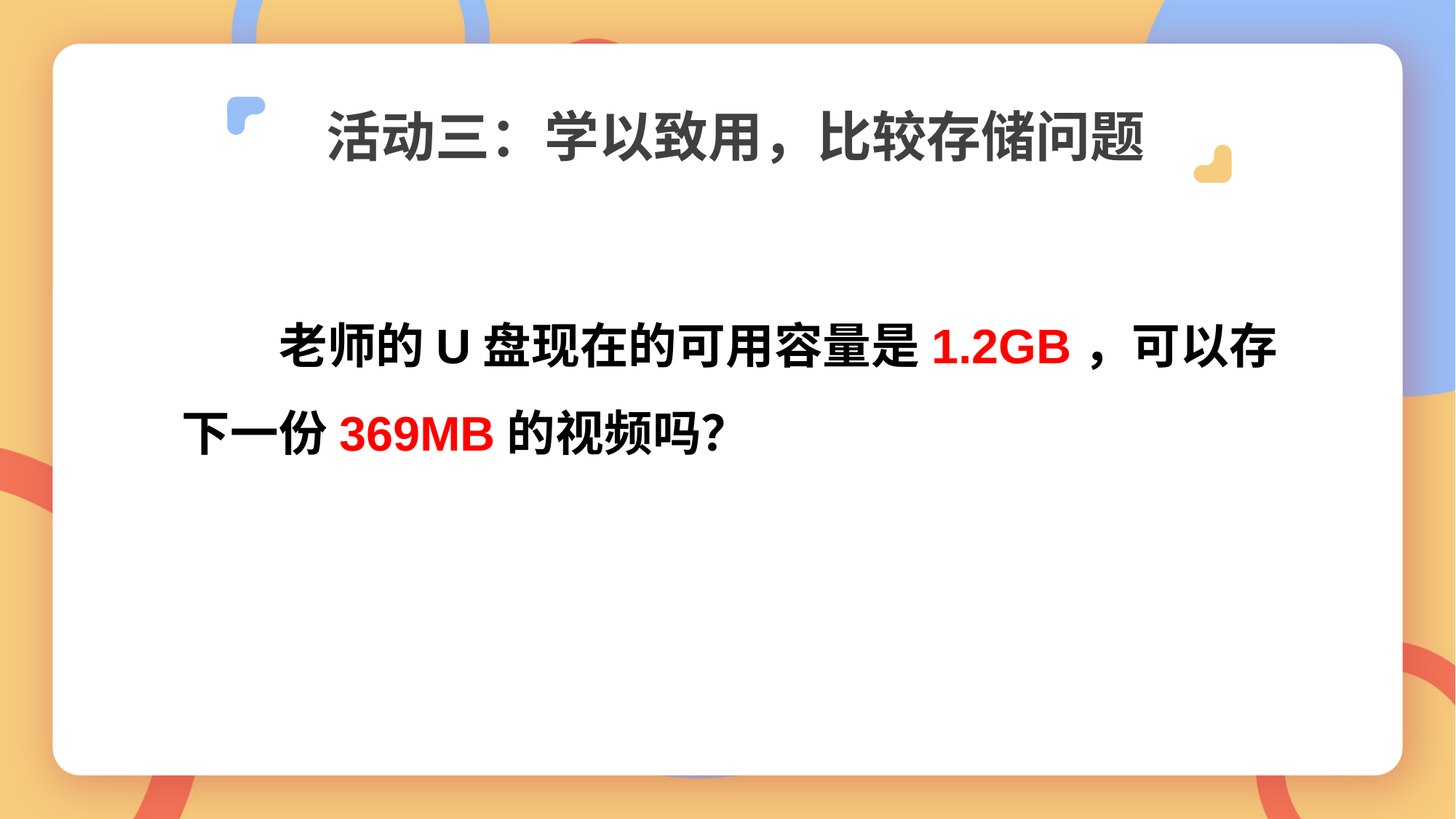

活动三：学以致用，比较存储问题

老师的U盘现在的可用容量是1.2GB，可以存下一份369MB的视频吗？